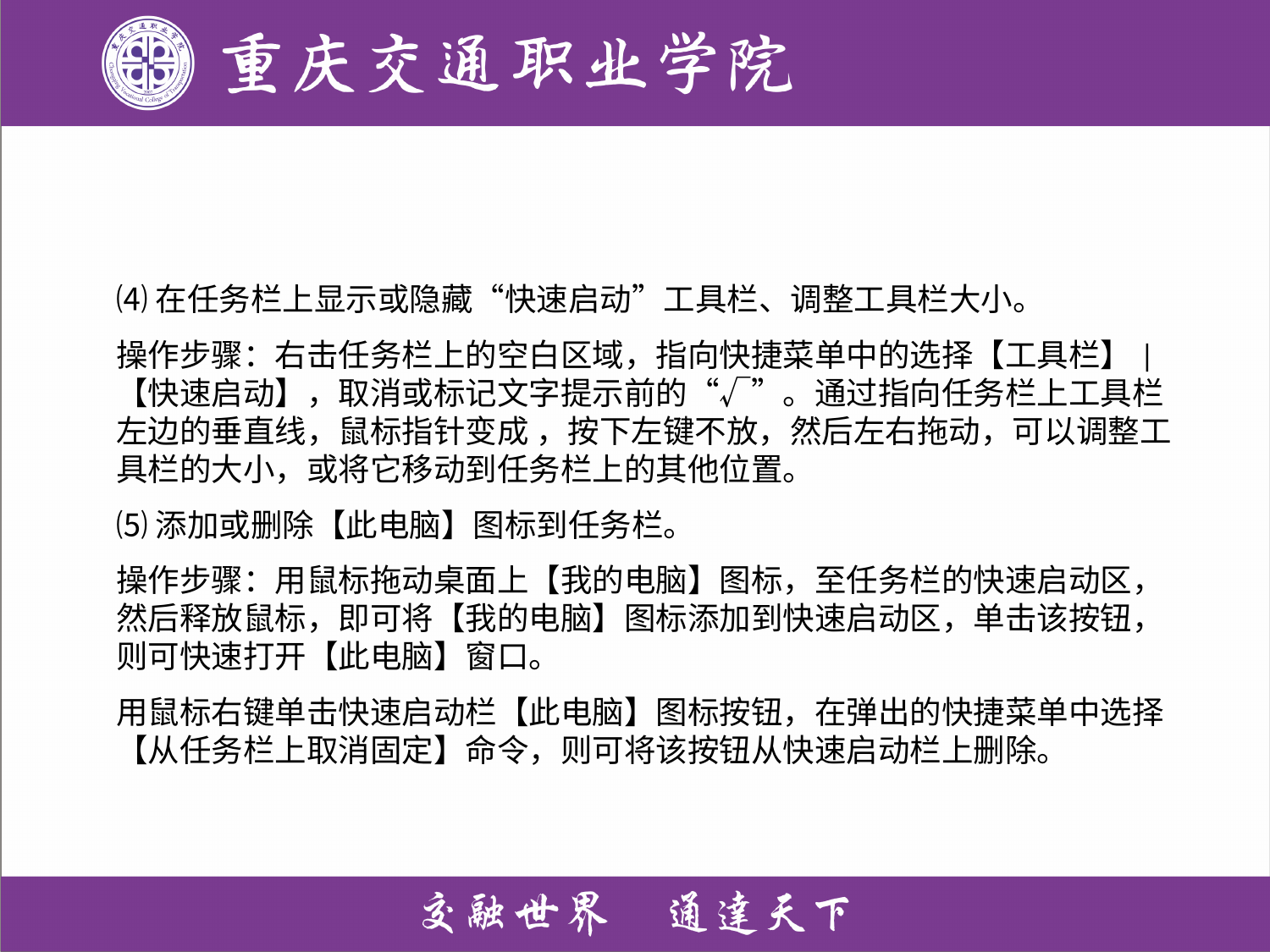

⑷在任务栏上显示或隐藏“快速启动”工具栏、调整工具栏大小。
操作步骤：右击任务栏上的空白区域，指向快捷菜单中的选择【工具栏】|【快速启动】，取消或标记文字提示前的“√”。通过指向任务栏上工具栏左边的垂直线，鼠标指针变成 ，按下左键不放，然后左右拖动，可以调整工具栏的大小，或将它移动到任务栏上的其他位置。
⑸添加或删除【此电脑】图标到任务栏。
操作步骤：用鼠标拖动桌面上【我的电脑】图标，至任务栏的快速启动区，然后释放鼠标，即可将【我的电脑】图标添加到快速启动区，单击该按钮，则可快速打开【此电脑】窗口。
用鼠标右键单击快速启动栏【此电脑】图标按钮，在弹出的快捷菜单中选择【从任务栏上取消固定】命令，则可将该按钮从快速启动栏上删除。